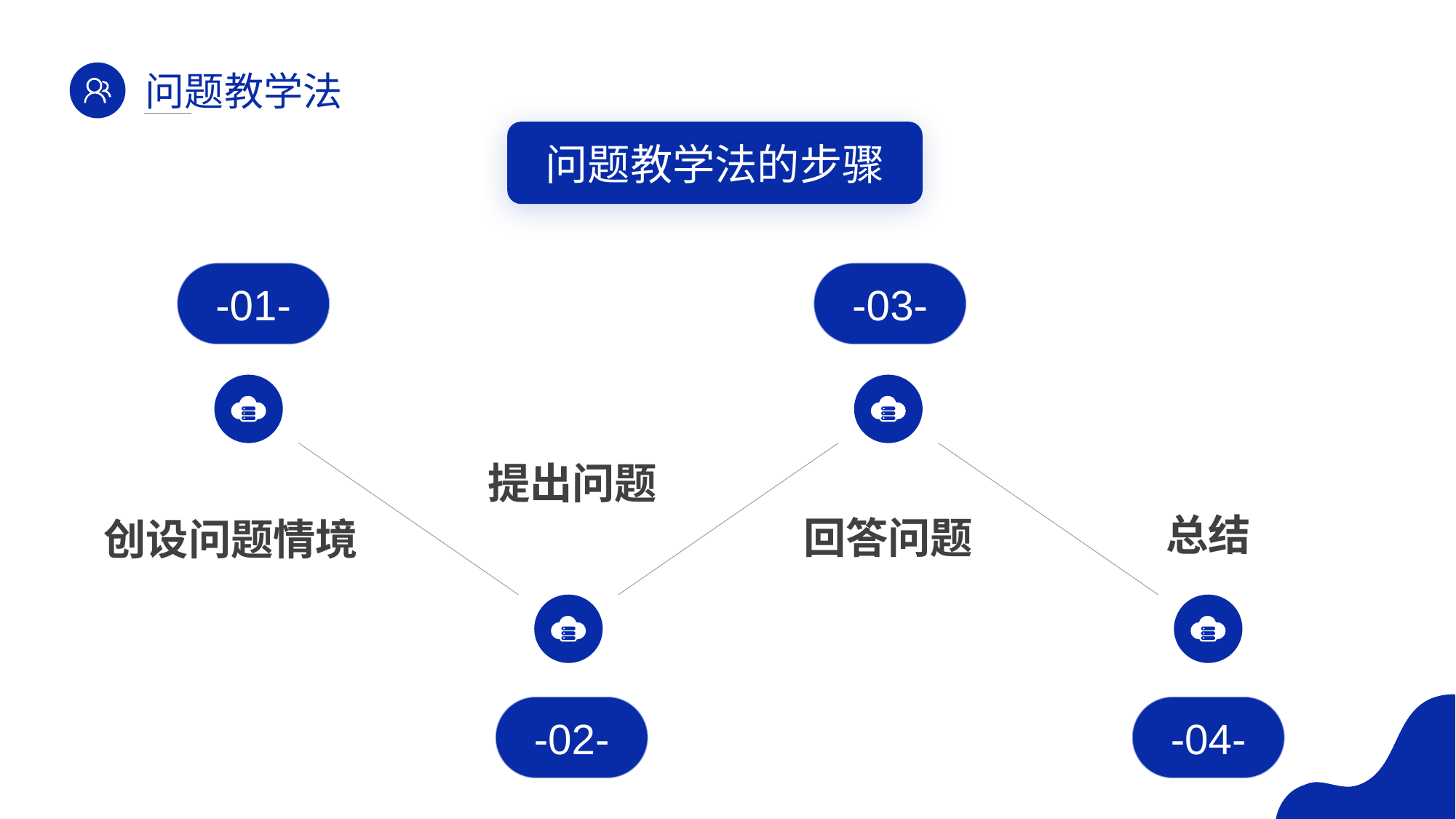

问题教学法
问题教学法的步骤
-01-
-03-

提出问题
总结
回答问题
创设问题情境

-02-
-04-